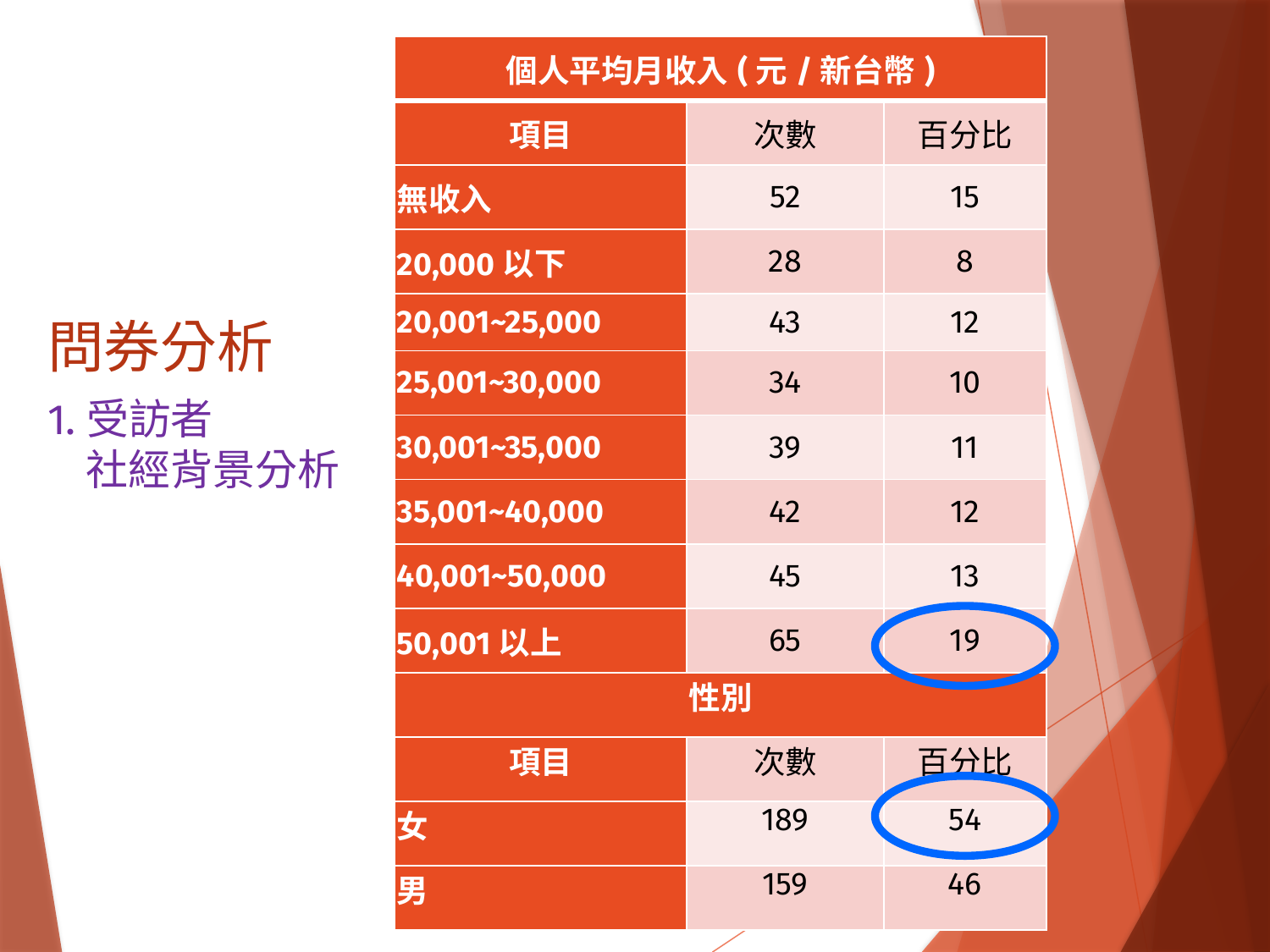

| 個人平均月收入(元/新台幣) |  |  |
| --- | --- | --- |
| 項目 | 次數 | 百分比 |
| 無收入 | 52 | 15 |
| 20,000以下 | 28 | 8 |
| 20,001~25,000 | 43 | 12 |
| 25,001~30,000 | 34 | 10 |
| 30,001~35,000 | 39 | 11 |
| 35,001~40,000 | 42 | 12 |
| 40,001~50,000 | 45 | 13 |
| 50,001以上 | 65 | 19 |
| 性別 |  |  |
| 項目 | 次數 | 百分比 |
| 女 | 189 | 54 |
| 男 | 159 | 46 |
# 問券分析
1.受訪者
    社經背景分析